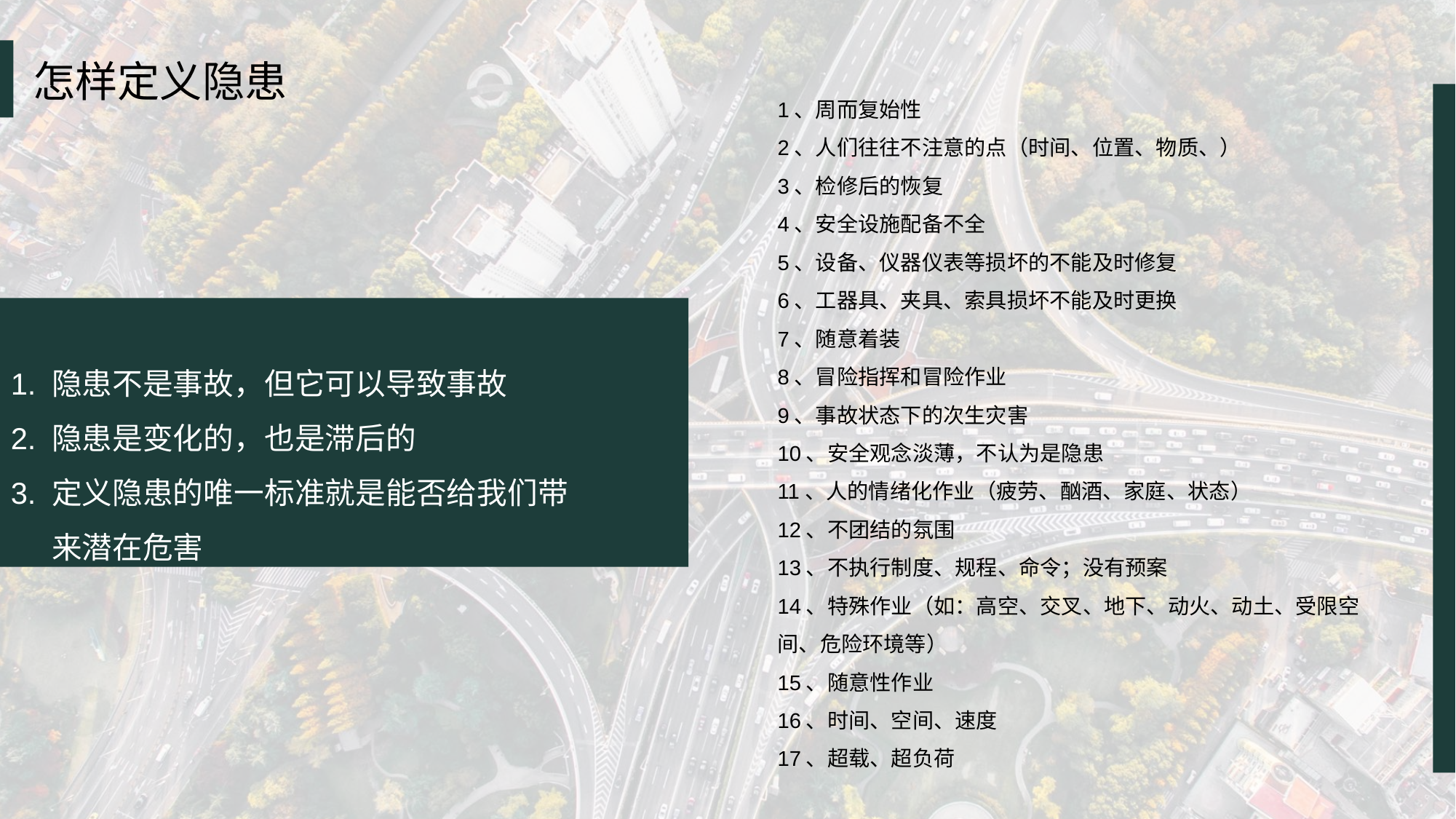

怎样定义隐患
1、周而复始性
2、人们往往不注意的点（时间、位置、物质、）
3、检修后的恢复
4、安全设施配备不全
5、设备、仪器仪表等损坏的不能及时修复
6、工器具、夹具、索具损坏不能及时更换
7、随意着装
8、冒险指挥和冒险作业
9、事故状态下的次生灾害
10、安全观念淡薄，不认为是隐患
11、人的情绪化作业（疲劳、酗酒、家庭、状态）
12、不团结的氛围
13、不执行制度、规程、命令；没有预案
14、特殊作业（如：高空、交叉、地下、动火、动土、受限空间、危险环境等）
15、随意性作业
16、时间、空间、速度
17、超载、超负荷

隐患不是事故，但它可以导致事故
隐患是变化的，也是滞后的
定义隐患的唯一标准就是能否给我们带来潜在危害